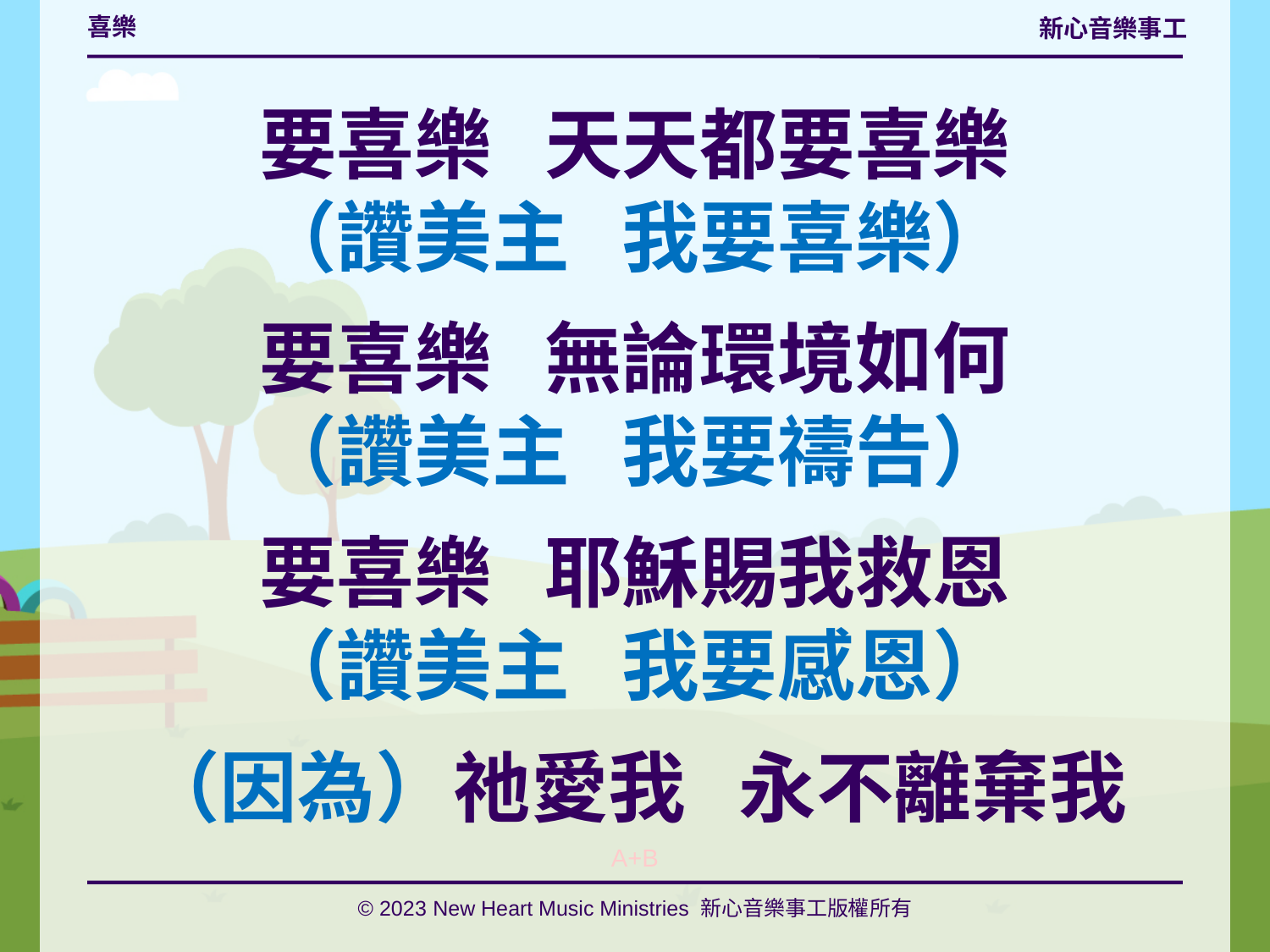

# 喜樂
要喜樂   天天都要喜樂
（讚美主   我要喜樂）
要喜樂   無論環境如何
（讚美主   我要禱告）
要喜樂   耶穌賜我救恩
（讚美主   我要感恩）
（因為）祂愛我   永不離棄我
A+B
© 2023 New Heart Music Ministries 新心音樂事工版權所有